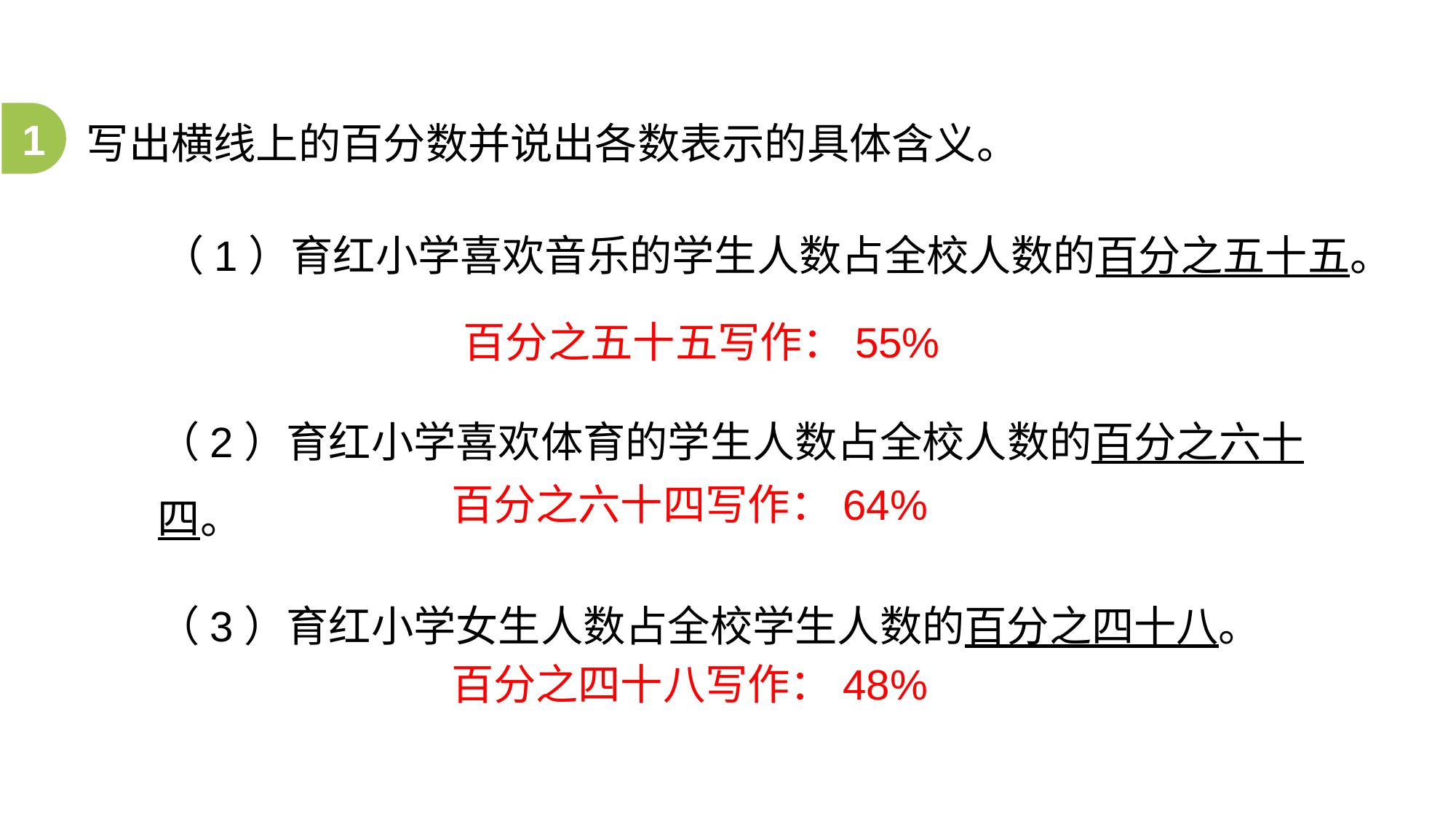

1
写出横线上的百分数并说出各数表示的具体含义。
（1）育红小学喜欢音乐的学生人数占全校人数的百分之五十五。
百分之五十五写作：55%
（2）育红小学喜欢体育的学生人数占全校人数的百分之六十四。
百分之六十四写作：64%
（3）育红小学女生人数占全校学生人数的百分之四十八。
百分之四十八写作：48%